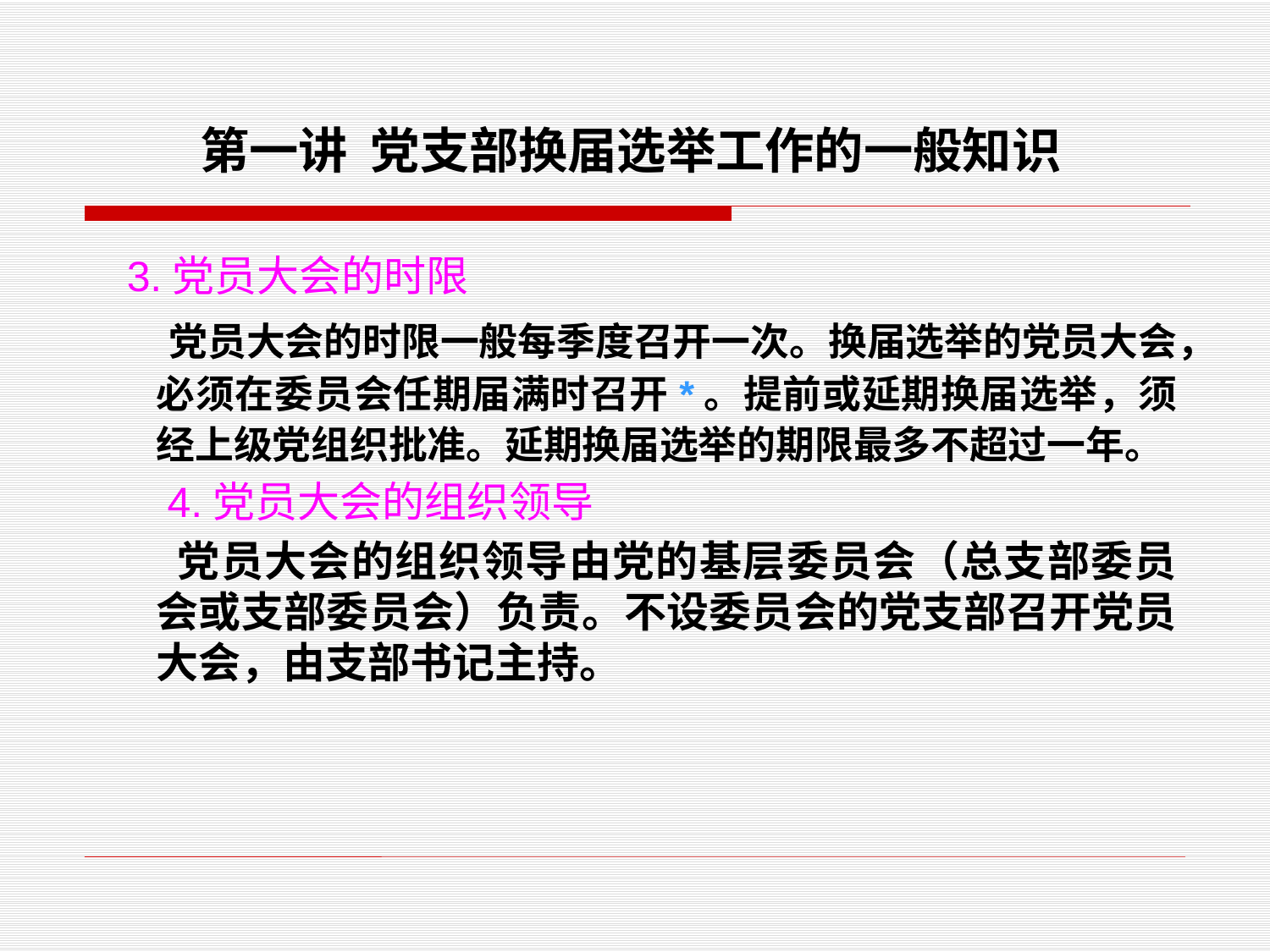

# 第一讲  党支部换届选举工作的一般知识
   3.党员大会的时限
       党员大会的时限一般每季度召开一次。换届选举的党员大会，必须在委员会任期届满时召开*。提前或延期换届选举，须经上级党组织批准。延期换届选举的期限最多不超过一年。
   4.党员大会的组织领导
       党员大会的组织领导由党的基层委员会（总支部委员会或支部委员会）负责。不设委员会的党支部召开党员大会，由支部书记主持。